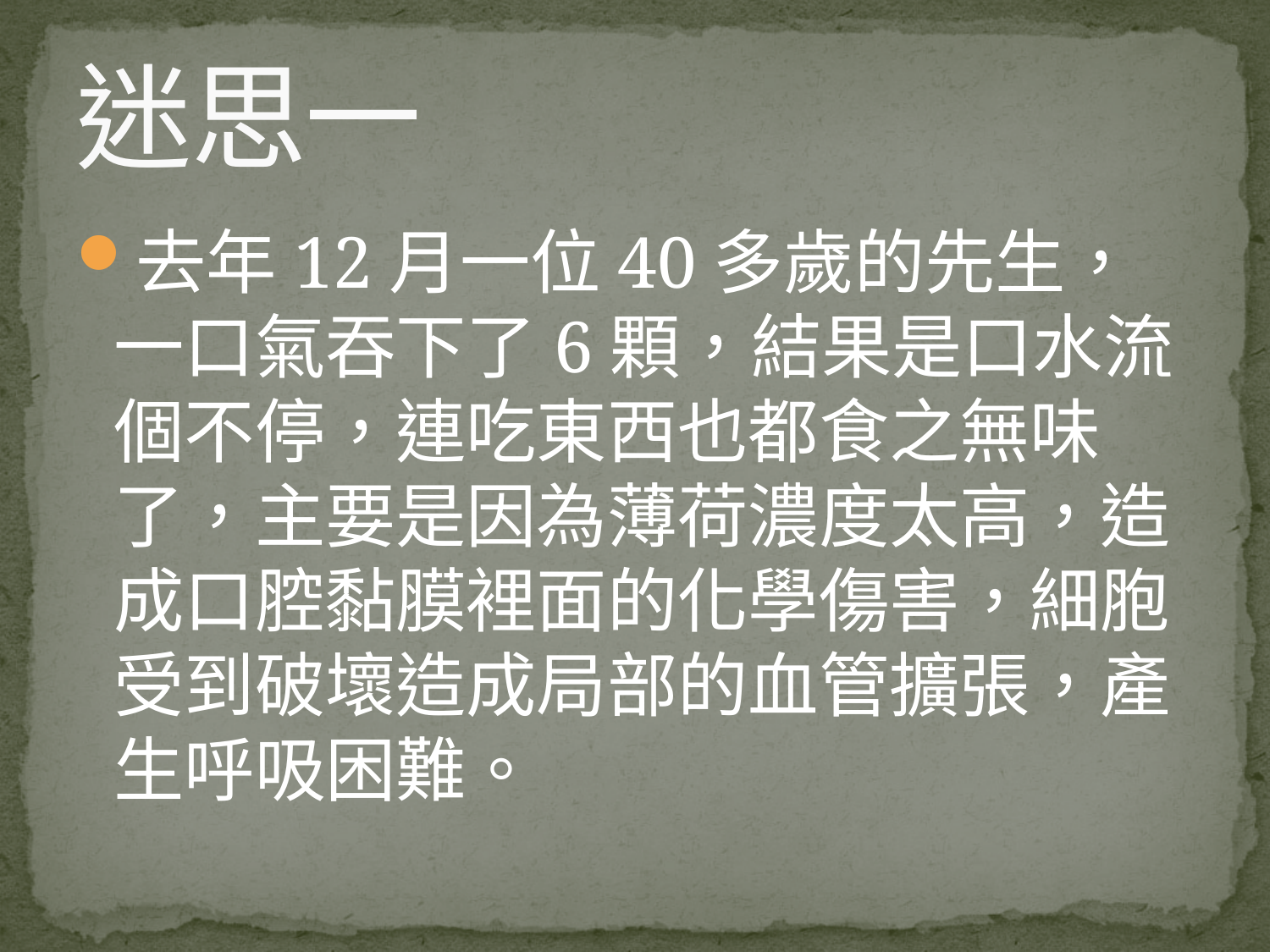

# 迷思一
去年12月一位40多歲的先生，一口氣吞下了6顆，結果是口水流個不停，連吃東西也都食之無味了，主要是因為薄荷濃度太高，造成口腔黏膜裡面的化學傷害，細胞受到破壞造成局部的血管擴張，產生呼吸困難。